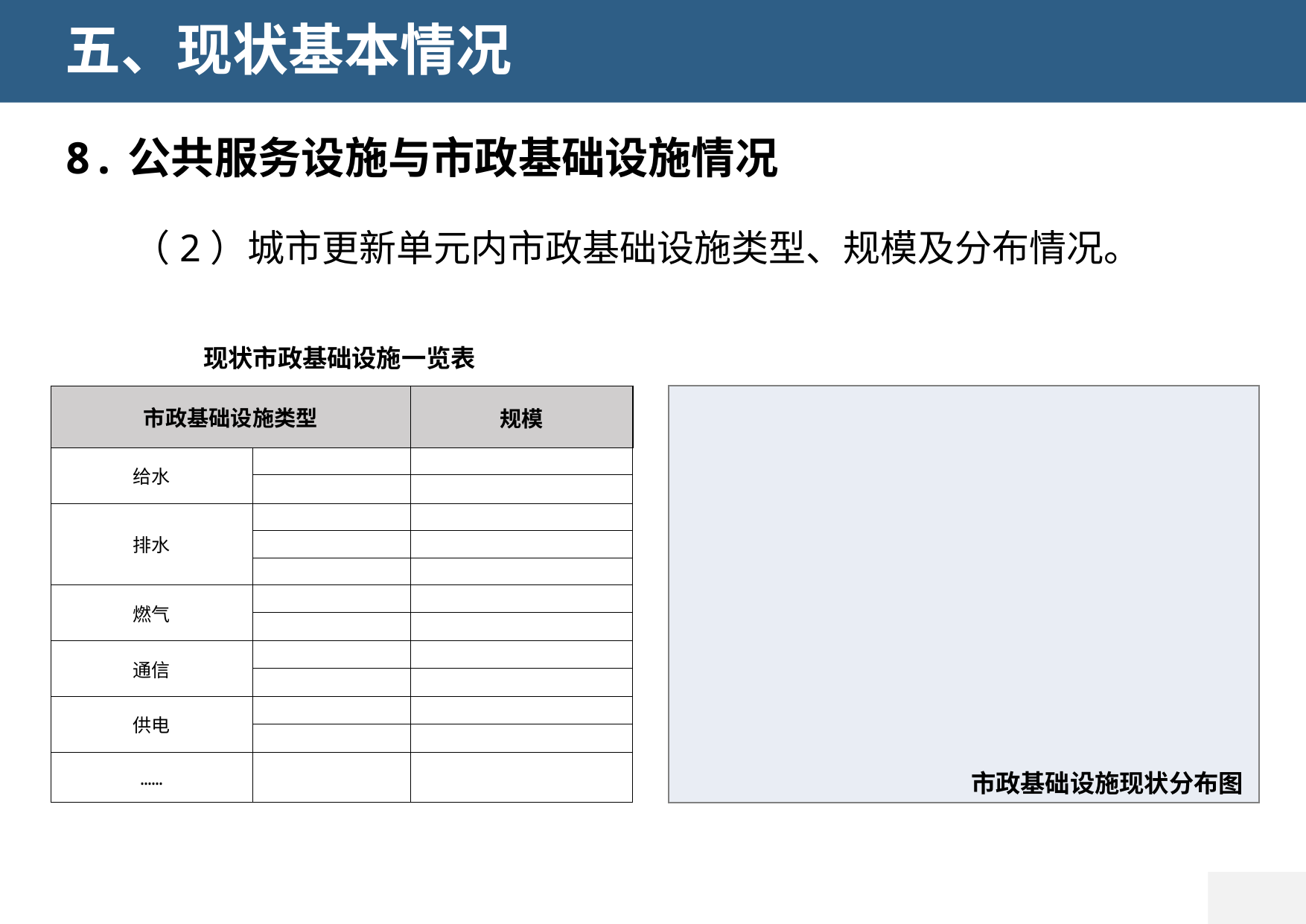

五、现状基本情况
8.公共服务设施与市政基础设施情况
黄  埔  大  道
（2）城市更新单元内市政基础设施类型、规模及分布情况。

冼  村  路
现状市政基础设施一览表
| 市政基础设施类型 |  | 规模 |
| --- | --- | --- |
| 给水 |  |  |
|  |  |  |
| 排水 |  |  |
|  |  |  |
|  |  |  |
| 燃气 |  |  |
|  |  |  |
| 通信 |  |  |
|  |  |  |
| 供电 |  |  |
|  |  |  |
| …… |  |  |

市政基础设施现状分布图
金  穗  路
21